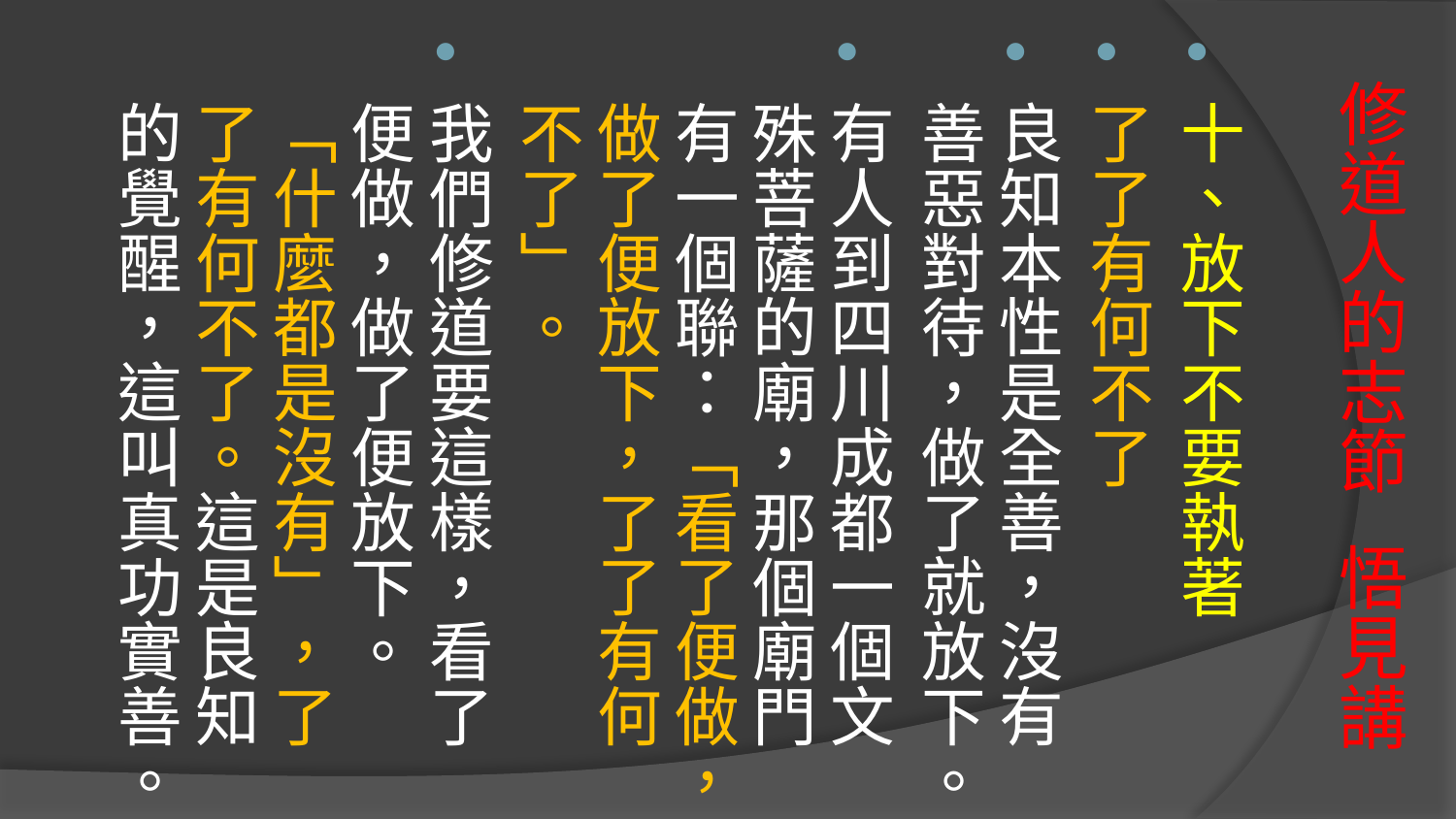

十、放下不要執著
了了有何不了
良知本性是全善，沒有善惡對待，做了就放下。
有人到四川成都一個文殊菩薩的廟，那個廟門有一個聯：﹁看了便做，做了便放下，了了有何不了﹂。
我們修道要這樣，看了便做，做了便放下。﹁什麼都是沒有﹂，了了有何不了。這是良知的覺醒，這叫真功實善。

# 修道人的志節   悟見講